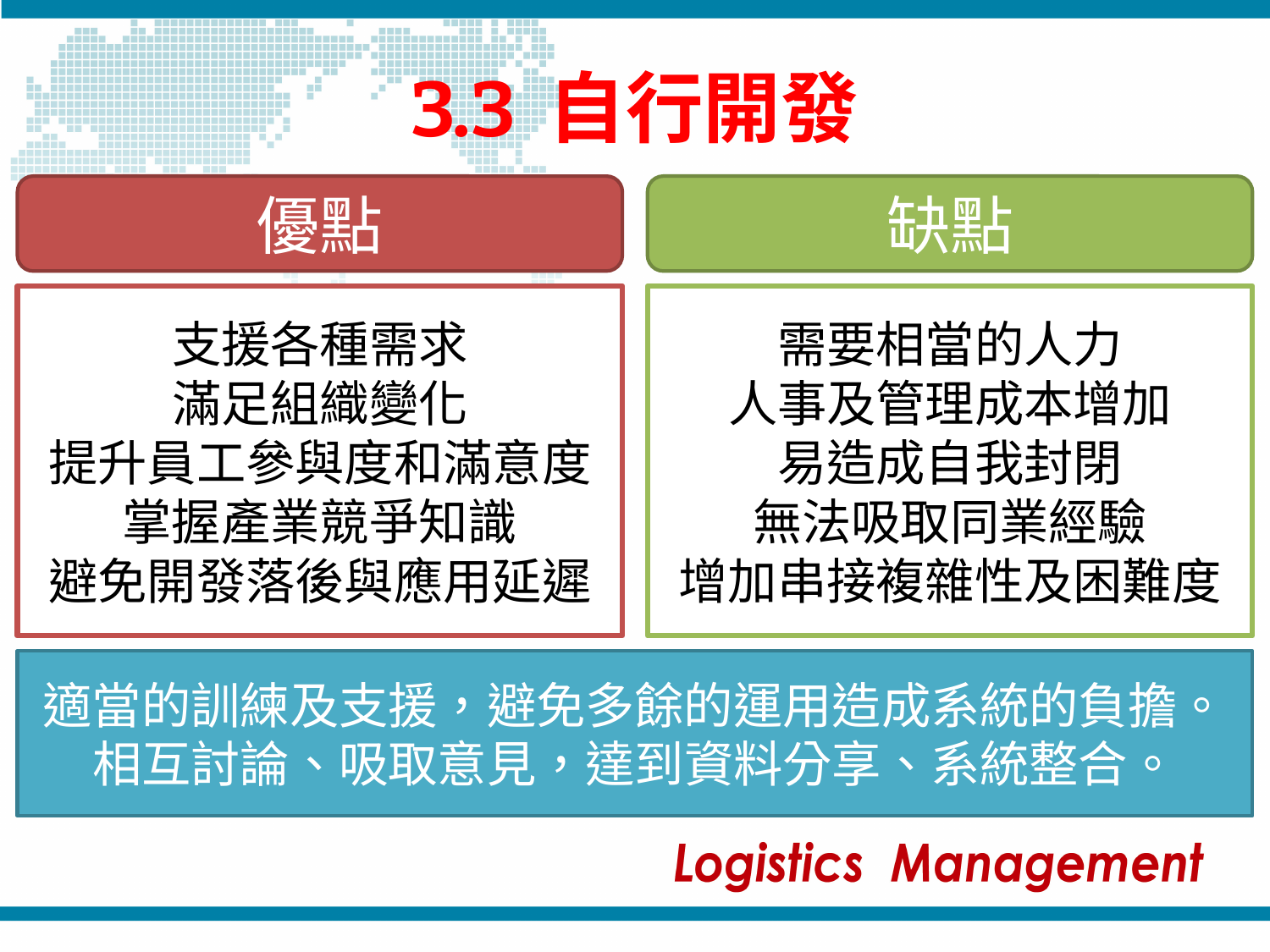

# 3.3 自行開發
優點
缺點
支援各種需求
滿足組織變化
提升員工參與度和滿意度
掌握產業競爭知識
避免開發落後與應用延遲
需要相當的人力
人事及管理成本增加
易造成自我封閉
無法吸取同業經驗
增加串接複雜性及困難度
適當的訓練及支援，避免多餘的運用造成系統的負擔。相互討論、吸取意見，達到資料分享、系統整合。